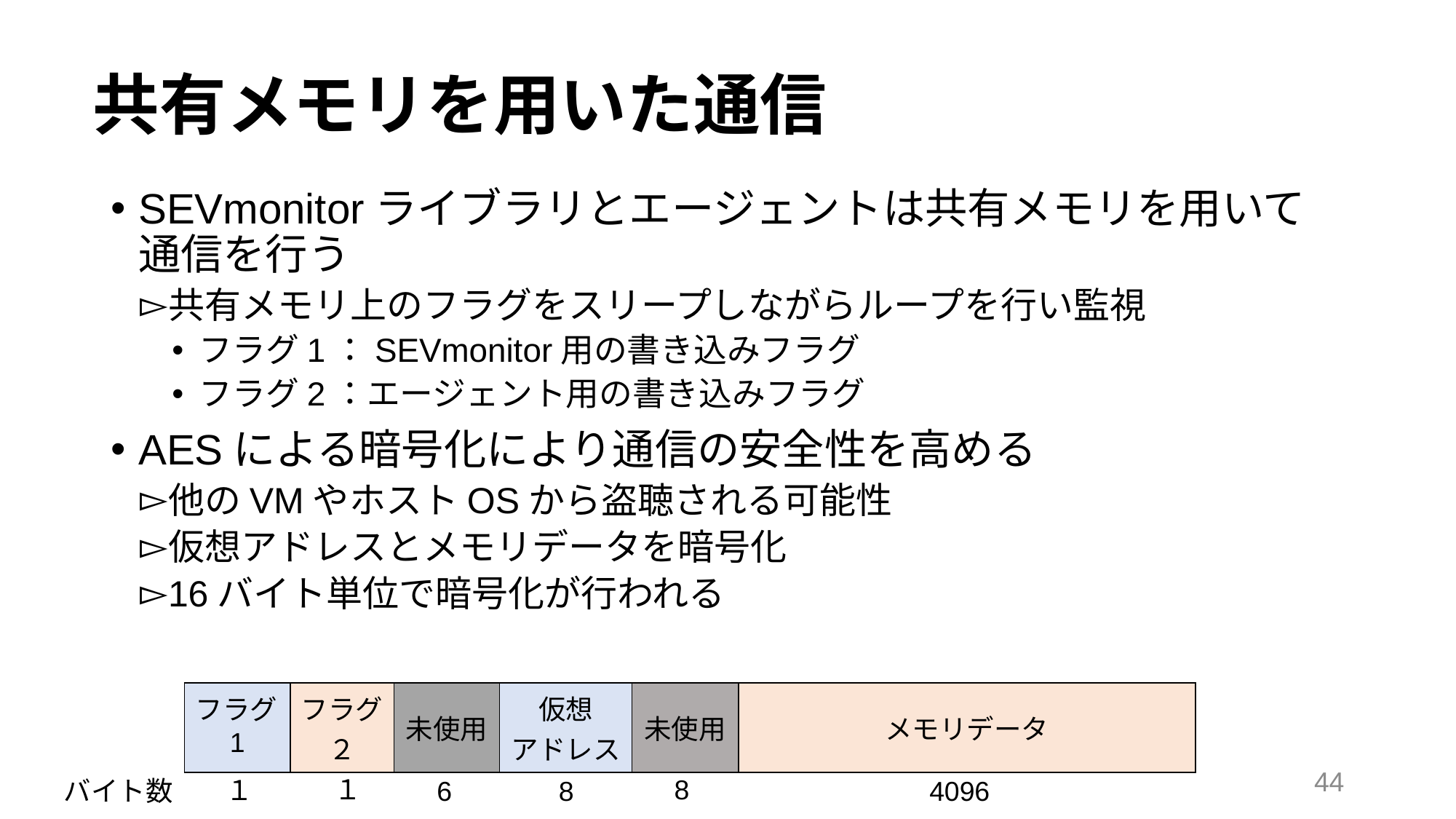

# 共有メモリを用いた通信
SEVmonitorライブラリとエージェントは共有メモリを用いて通信を行う
共有メモリ上のフラグをスリープしながらループを行い監視
フラグ1：SEVmonitor用の書き込みフラグ
フラグ2：エージェント用の書き込みフラグ
AESによる暗号化により通信の安全性を高める
他のVMやホストOSから盗聴される可能性
仮想アドレスとメモリデータを暗号化
16バイト単位で暗号化が行われる
| フラグ1 | フラグ２ | 未使用 | 仮想 アドレス | 未使用 | メモリデータ |
| --- | --- | --- | --- | --- | --- |
44
１
8
１
バイト数
6
8
4096